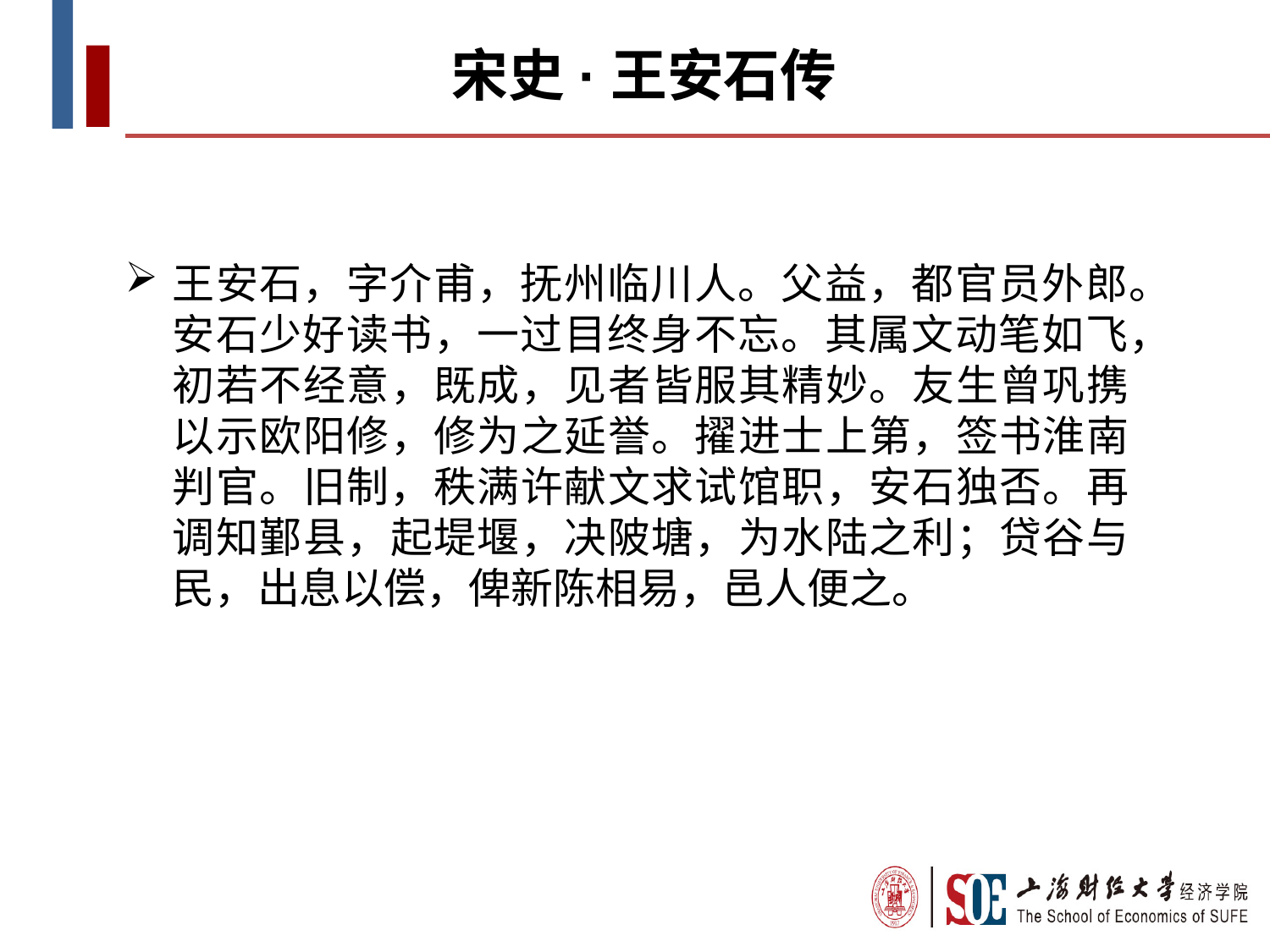

宋史·王安石传

王安石，字介甫，抚州临川人。父益，都官员外郎。安石少好读书，一过目终身不忘。其属文动笔如飞，初若不经意，既成，见者皆服其精妙。友生曾巩携以示欧阳修，修为之延誉。擢进士上第，签书淮南判官。旧制，秩满许献文求试馆职，安石独否。再调知鄞县，起堤堰，决陂塘，为水陆之利；贷谷与民，出息以偿，俾新陈相易，邑人便之。